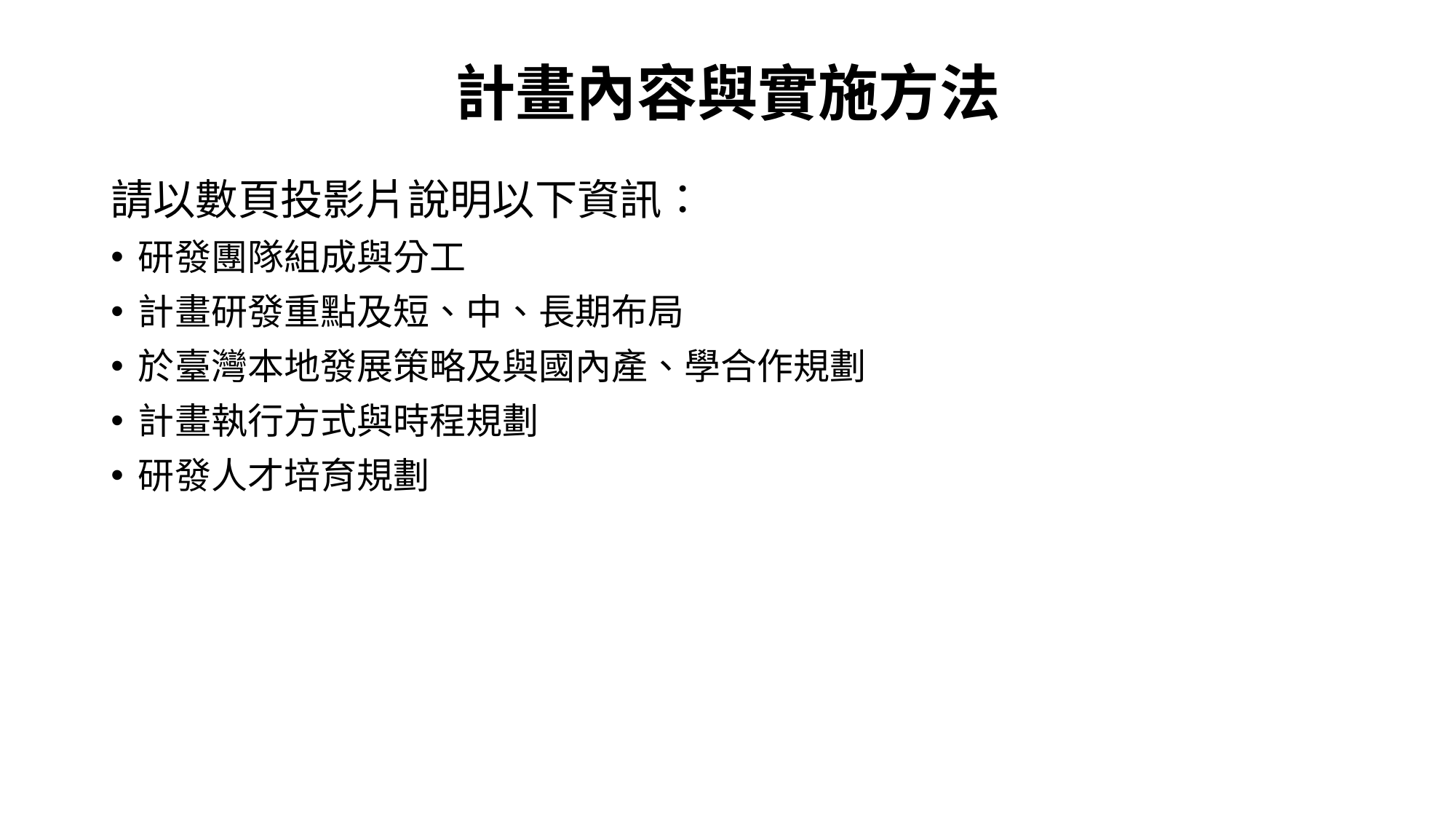

# 計畫內容與實施方法
請以數頁投影片說明以下資訊：
研發團隊組成與分工
計畫研發重點及短、中、長期布局
於臺灣本地發展策略及與國內產、學合作規劃
計畫執行方式與時程規劃
研發人才培育規劃